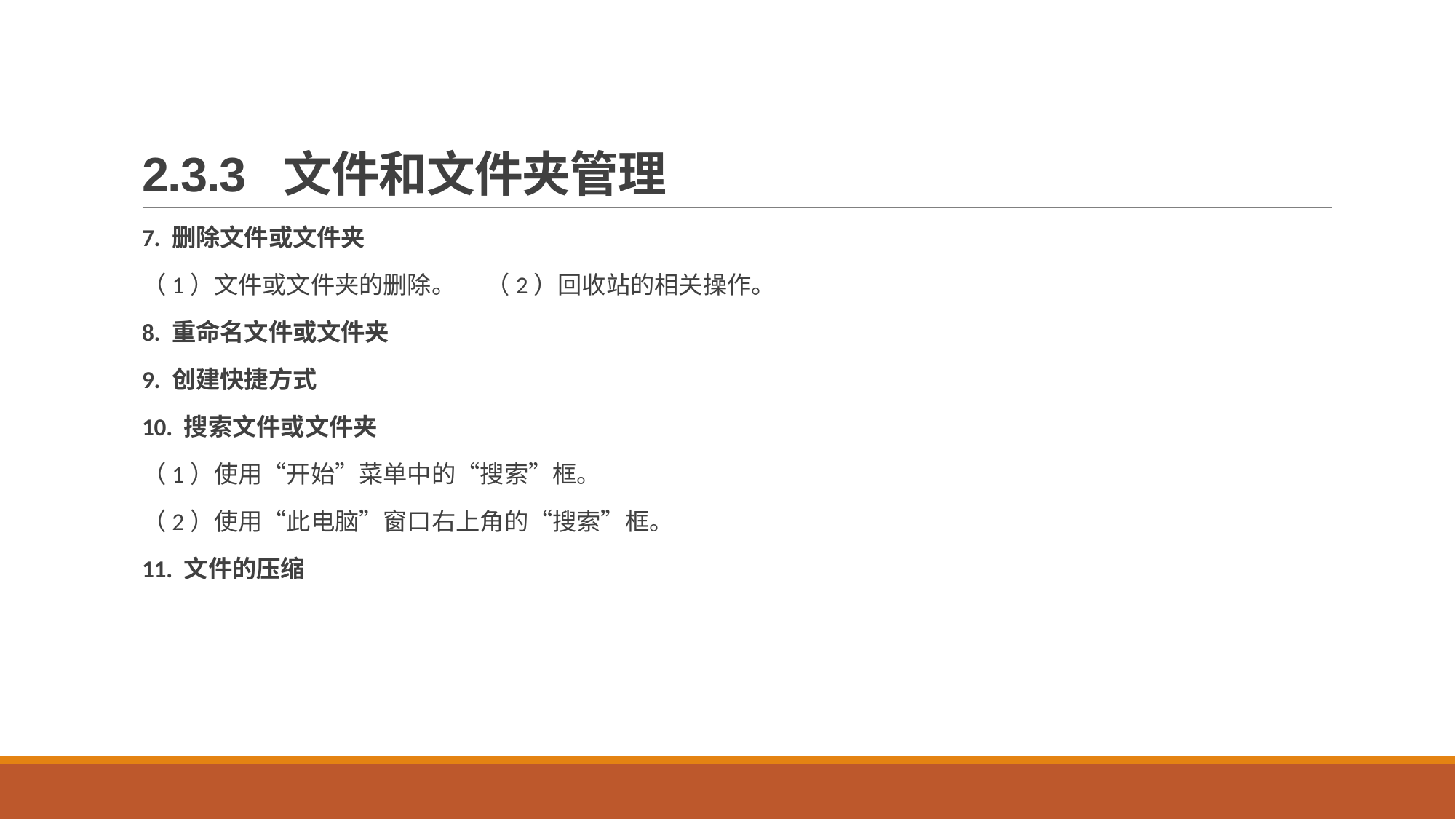

# 2.3.3  文件和文件夹管理
7. 删除文件或文件夹
（1）文件或文件夹的删除。	   （2）回收站的相关操作。
8. 重命名文件或文件夹
9. 创建快捷方式
10. 搜索文件或文件夹
（1）使用“开始”菜单中的“搜索”框。
（2）使用“此电脑”窗口右上角的“搜索”框。
11. 文件的压缩